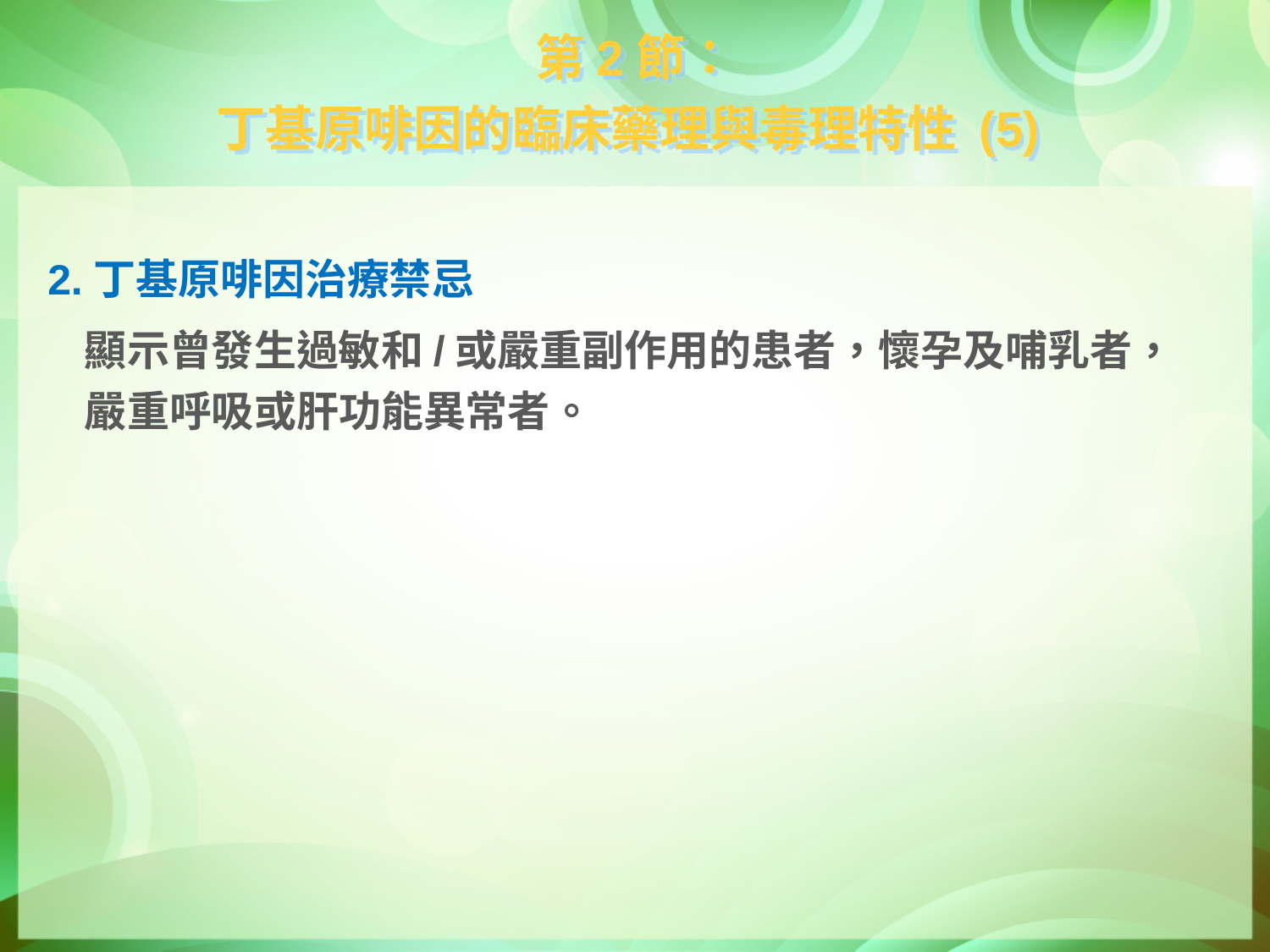

第2節：
丁基原啡因的臨床藥理與毒理特性 (5)
2.丁基原啡因治療禁忌
	顯示曾發生過敏和/或嚴重副作用的患者，懷孕及哺乳者，嚴重呼吸或肝功能異常者。